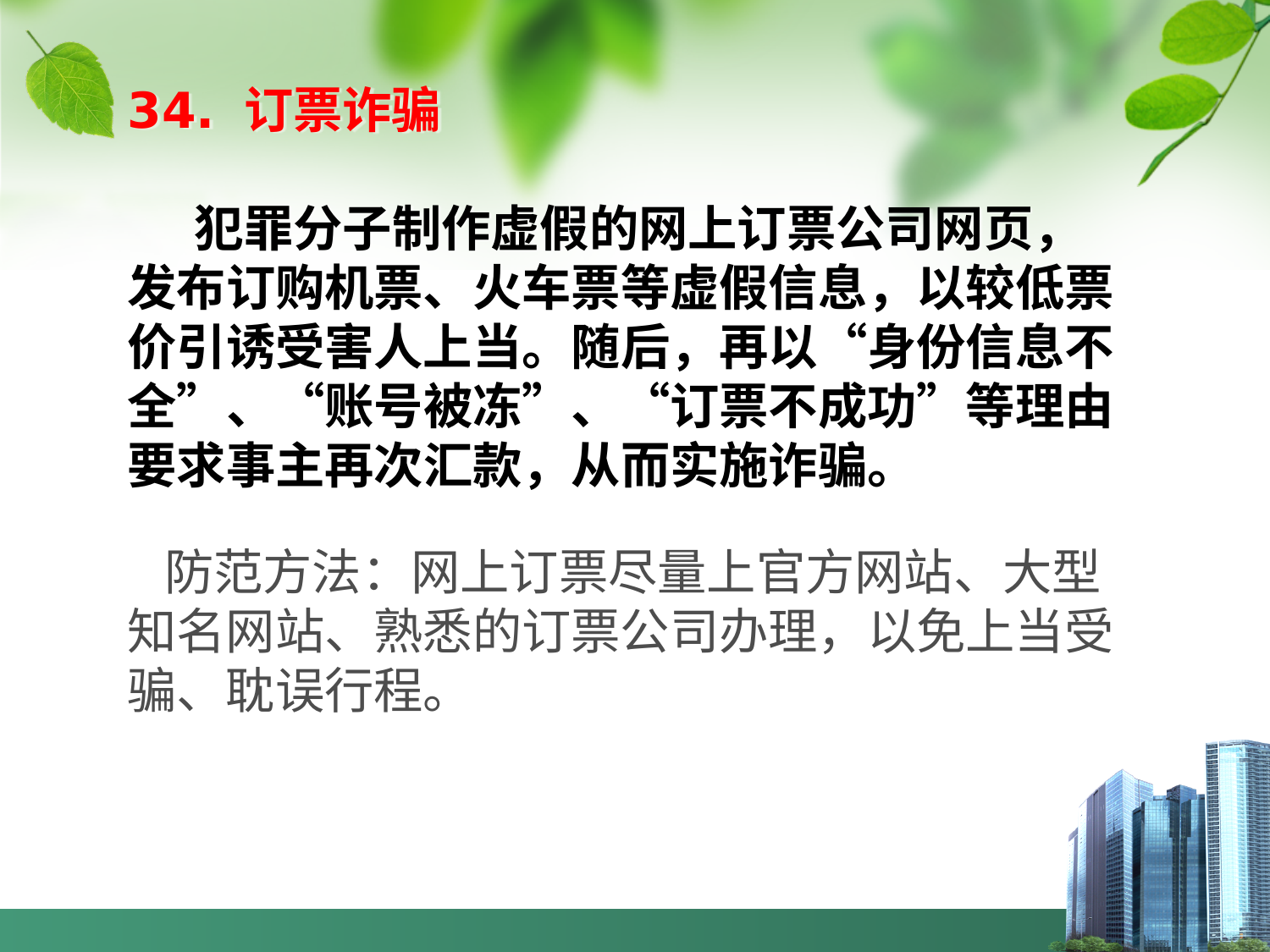

# 34. 订票诈骗 犯罪分子制作虚假的网上订票公司网页，发布订购机票、火车票等虚假信息，以较低票价引诱受害人上当。随后，再以“身份信息不全”、“账号被冻”、“订票不成功”等理由要求事主再次汇款，从而实施诈骗。
1
防范方法：网上订票尽量上官方网站、大型知名网站、熟悉的订票公司办理，以免上当受骗、耽误行程。